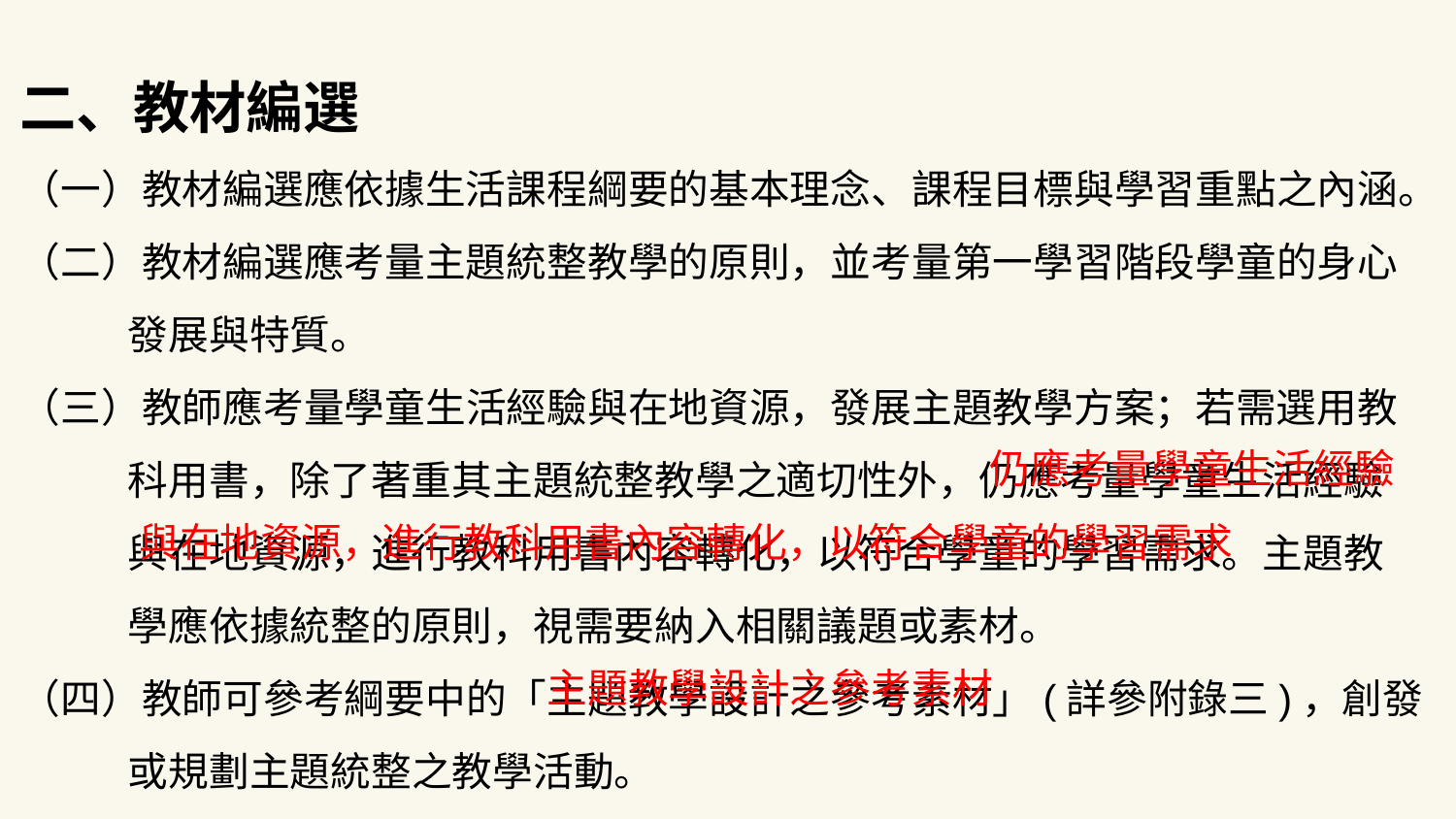

# 二、教材編選 （一）教材編選應依據生活課程綱要的基本理念、課程目標與學習重點之內涵。 （二）教材編選應考量主題統整教學的原則，並考量第一學習階段學童的身心 發展與特質。 （三）教師應考量學童生活經驗與在地資源，發展主題教學方案；若需選用教 科用書，除了著重其主題統整教學之適切性外，仍應考量學童生活經驗 與在地資源，進行教科用書內容轉化，以符合學童的學習需求。主題教 學應依據統整的原則，視需要納入相關議題或素材。 （四）教師可參考綱要中的「主題教學設計之參考素材」(詳參附錄三)，創發 或規劃主題統整之教學活動。
仍應考量學童生活經驗
與在地資源，進行教科用書內容轉化，以符合學童的學習需求
主題教學設計之參考素材